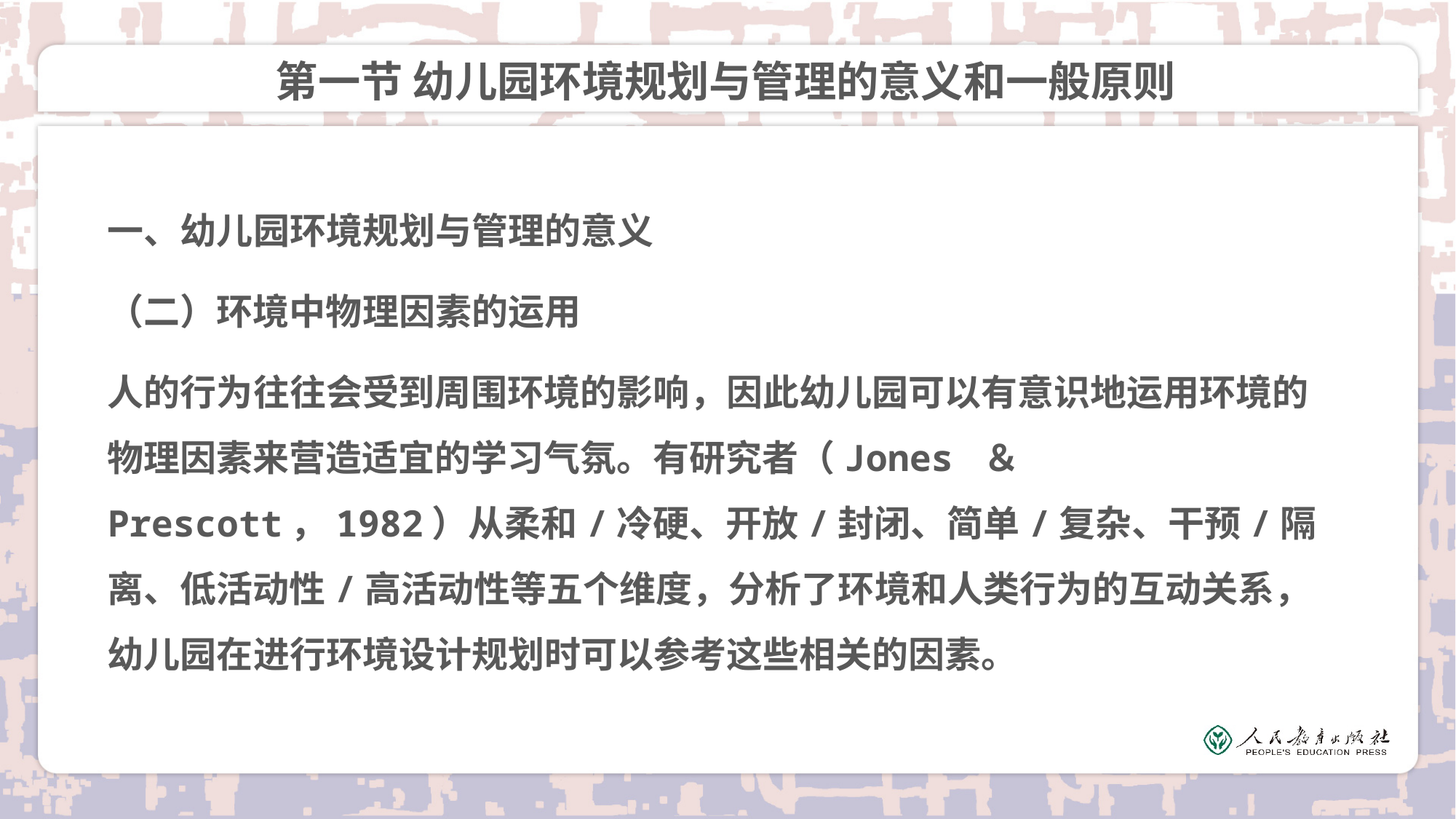

# 第一节 幼儿园环境规划与管理的意义和一般原则
一、幼儿园环境规划与管理的意义
（二）环境中物理因素的运用
人的行为往往会受到周围环境的影响，因此幼儿园可以有意识地运用环境的物理因素来营造适宜的学习气氛。有研究者（Jones ＆ Prescott，1982）从柔和/冷硬、开放/封闭、简单/复杂、干预/隔离、低活动性/高活动性等五个维度，分析了环境和人类行为的互动关系，幼儿园在进行环境设计规划时可以参考这些相关的因素。